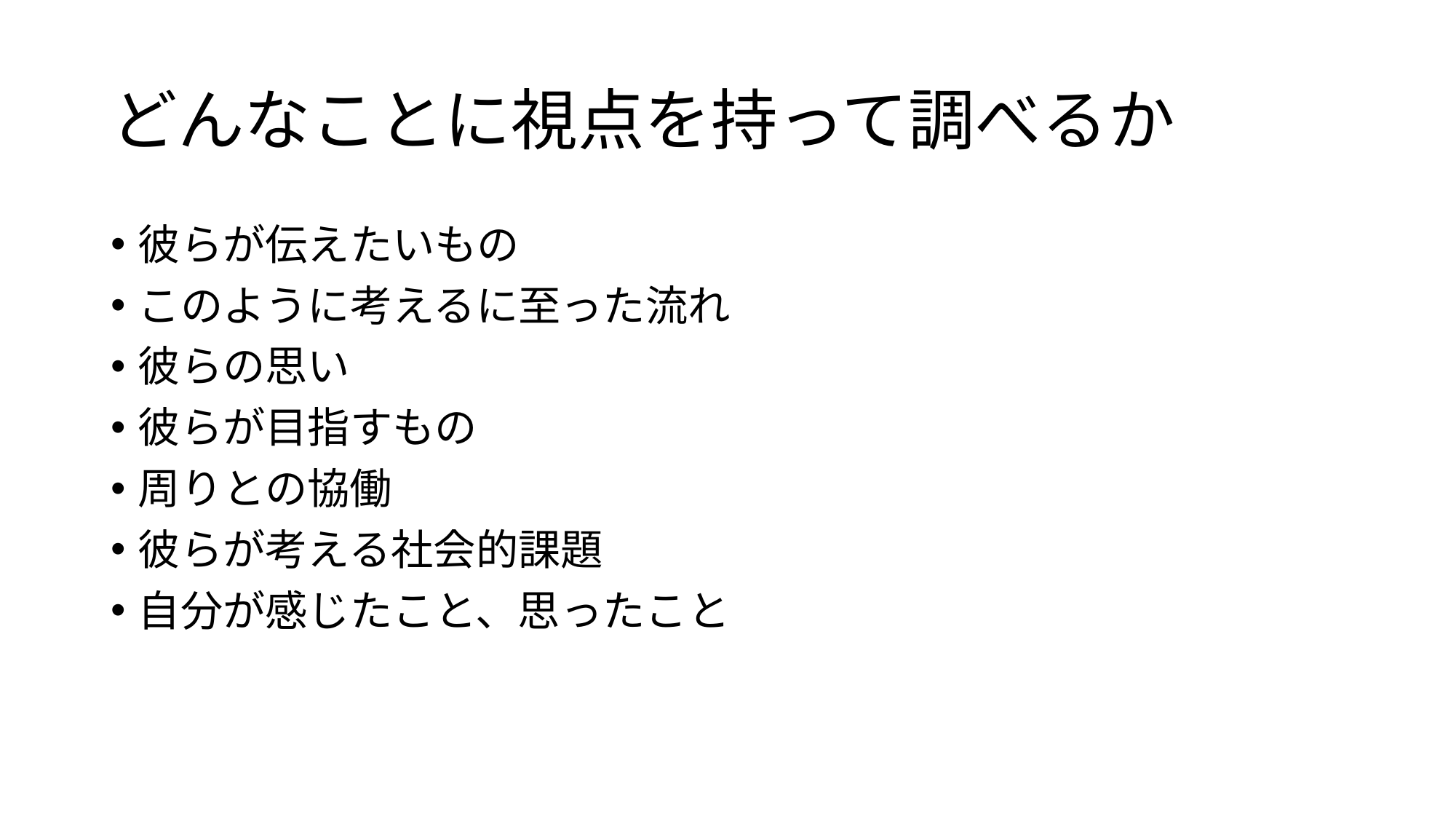

# どんなことに視点を持って調べるか
彼らが伝えたいもの
このように考えるに至った流れ
彼らの思い
彼らが目指すもの
周りとの協働
彼らが考える社会的課題
自分が感じたこと、思ったこと